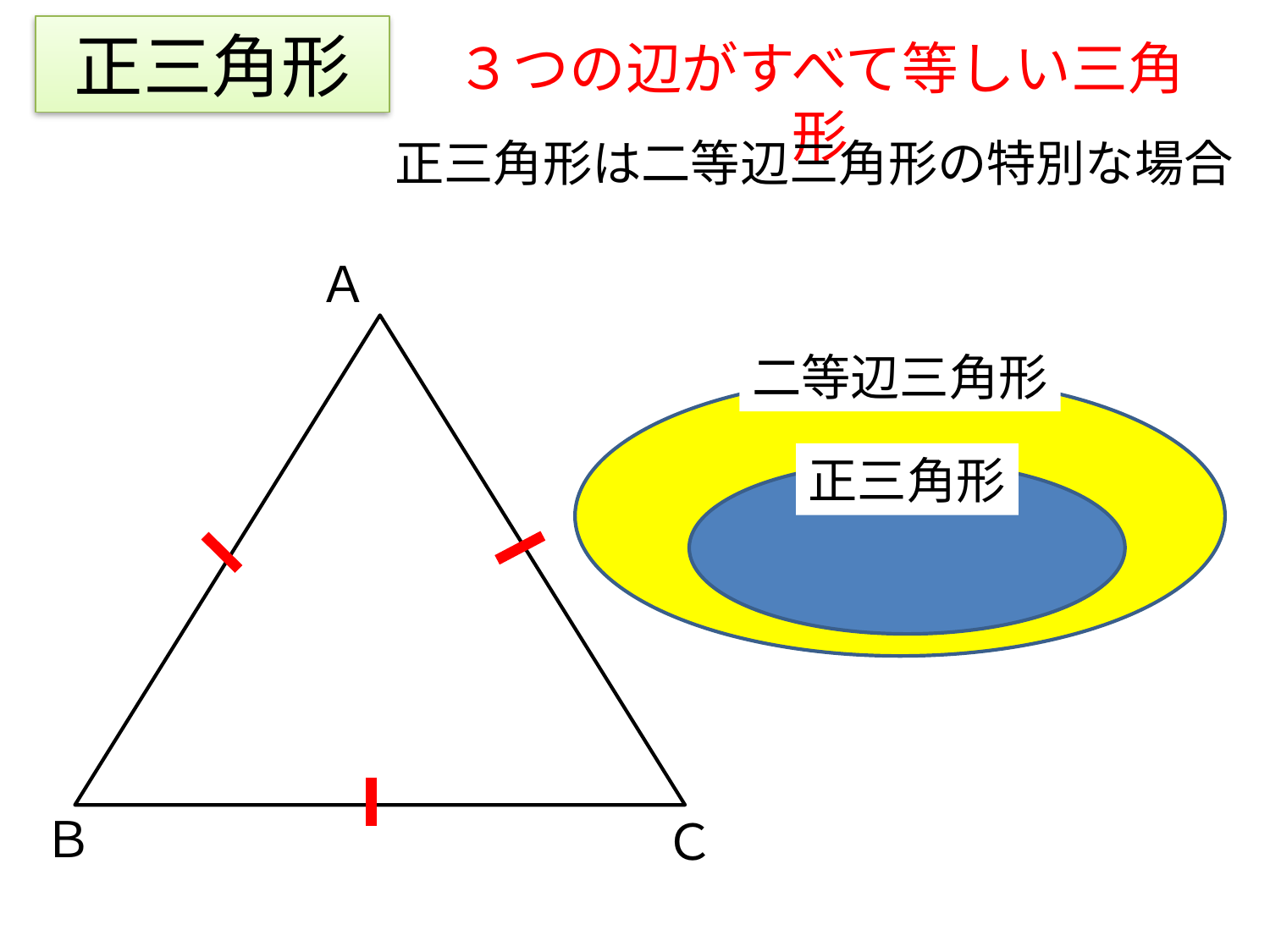

# 正三角形
３つの辺がすべて等しい三角形
正三角形は二等辺三角形の特別な場合
Ａ

二等辺三角形

正三角形

Ｂ
Ｃ